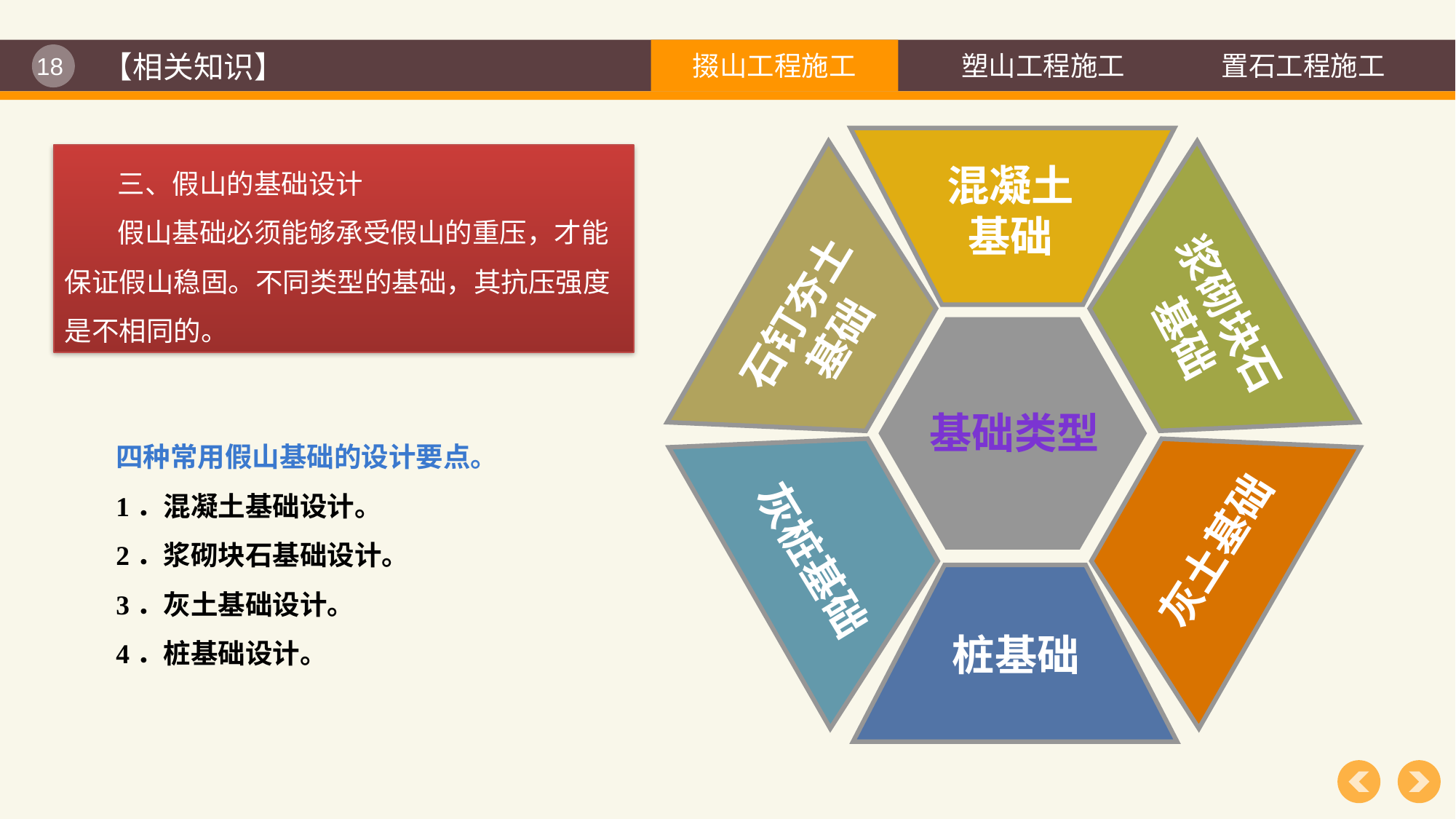

【相关知识】

三、假山的基础设计
假山基础必须能够承受假山的重压，才能保证假山稳固。不同类型的基础，其抗压强度是不相同的。
混凝土
基础
浆砌块石
基础
石钉夯土
基础
基础类型
四种常用假山基础的设计要点。
1．混凝土基础设计。
2．浆砌块石基础设计。
3．灰土基础设计。
4．桩基础设计。
灰土基础
灰桩基础
桩基础